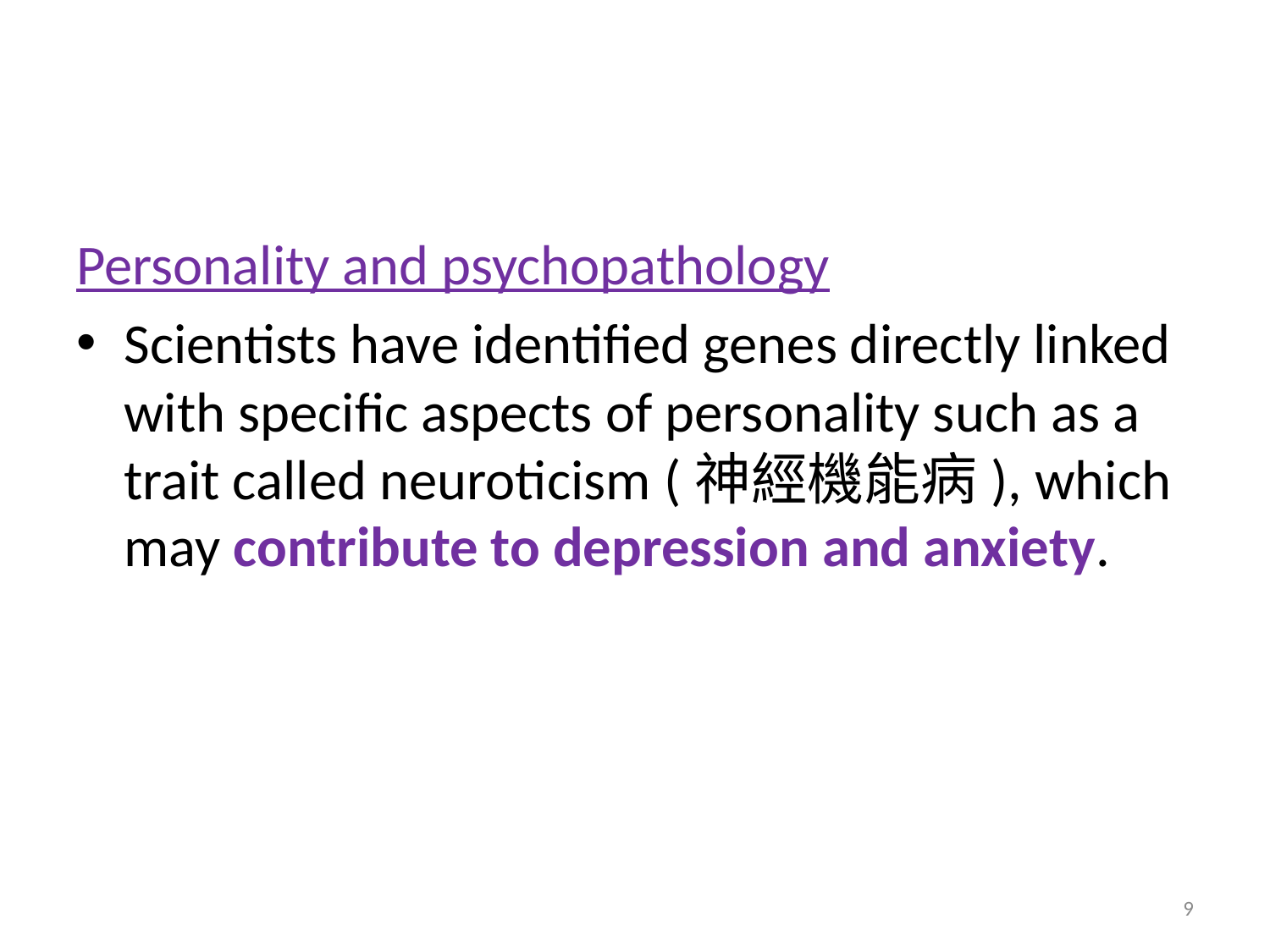

#
Personality and psychopathology
Scientists have identified genes directly linked with specific aspects of personality such as a trait called neuroticism (神經機能病), which may contribute to depression and anxiety.
9